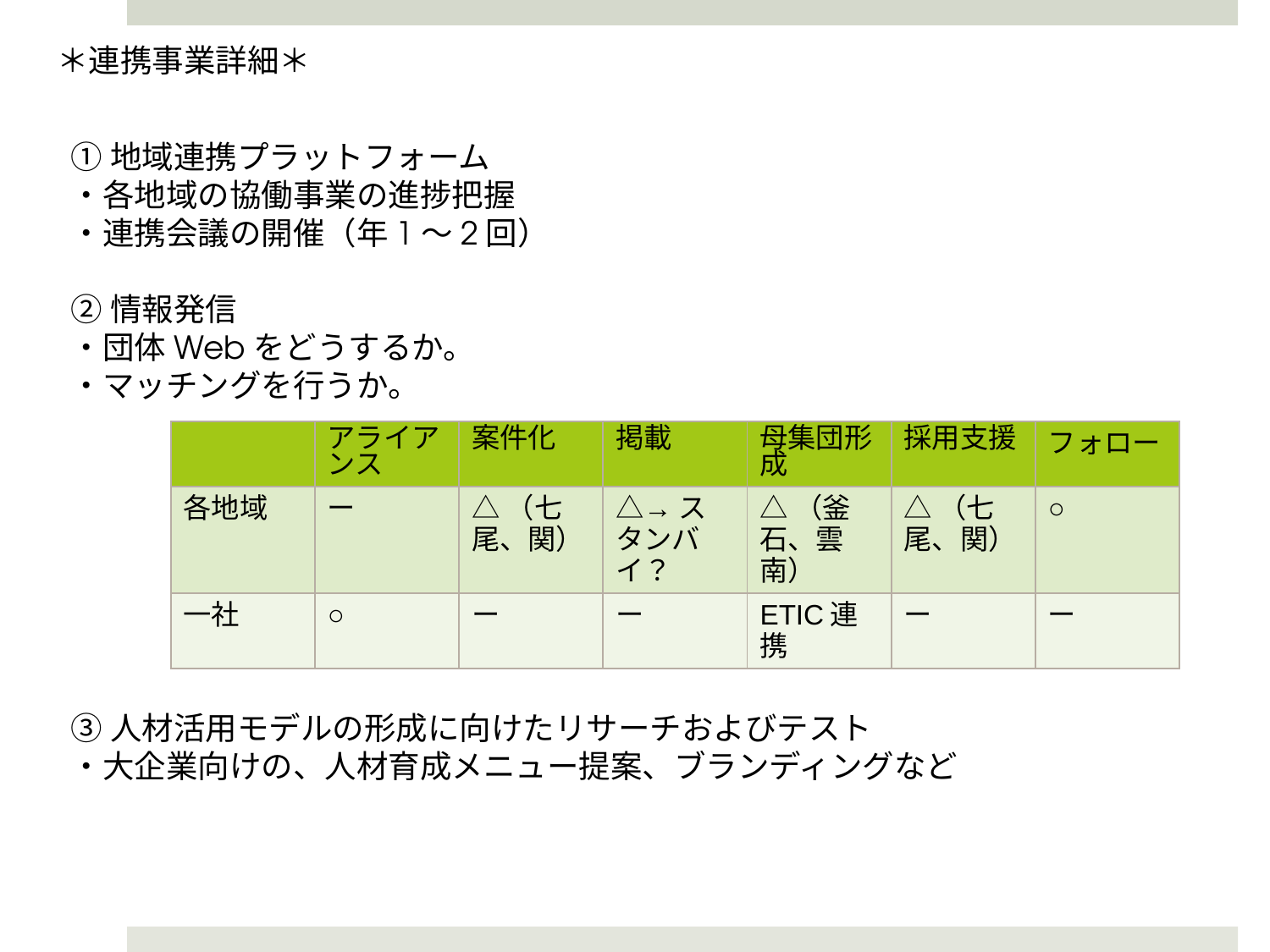

＊連携事業詳細＊
①地域連携プラットフォーム
・各地域の協働事業の進捗把握
・連携会議の開催（年1〜2回）

②情報発信
・団体Webをどうするか。
・マッチングを行うか。

③人材活用モデルの形成に向けたリサーチおよびテスト
・大企業向けの、人材育成メニュー提案、ブランディングなど
|  | アライアンス | 案件化 | 掲載 | 母集団形成 | 採用支援 | フォロー |
| --- | --- | --- | --- | --- | --- | --- |
| 各地域 | ー | △（七尾、関） | △→スタンバイ？ | △（釜石、雲南） | △（七尾、関） | ○ |
| 一社 | ○ | ー | ー | ETIC連携 | ー | ー |